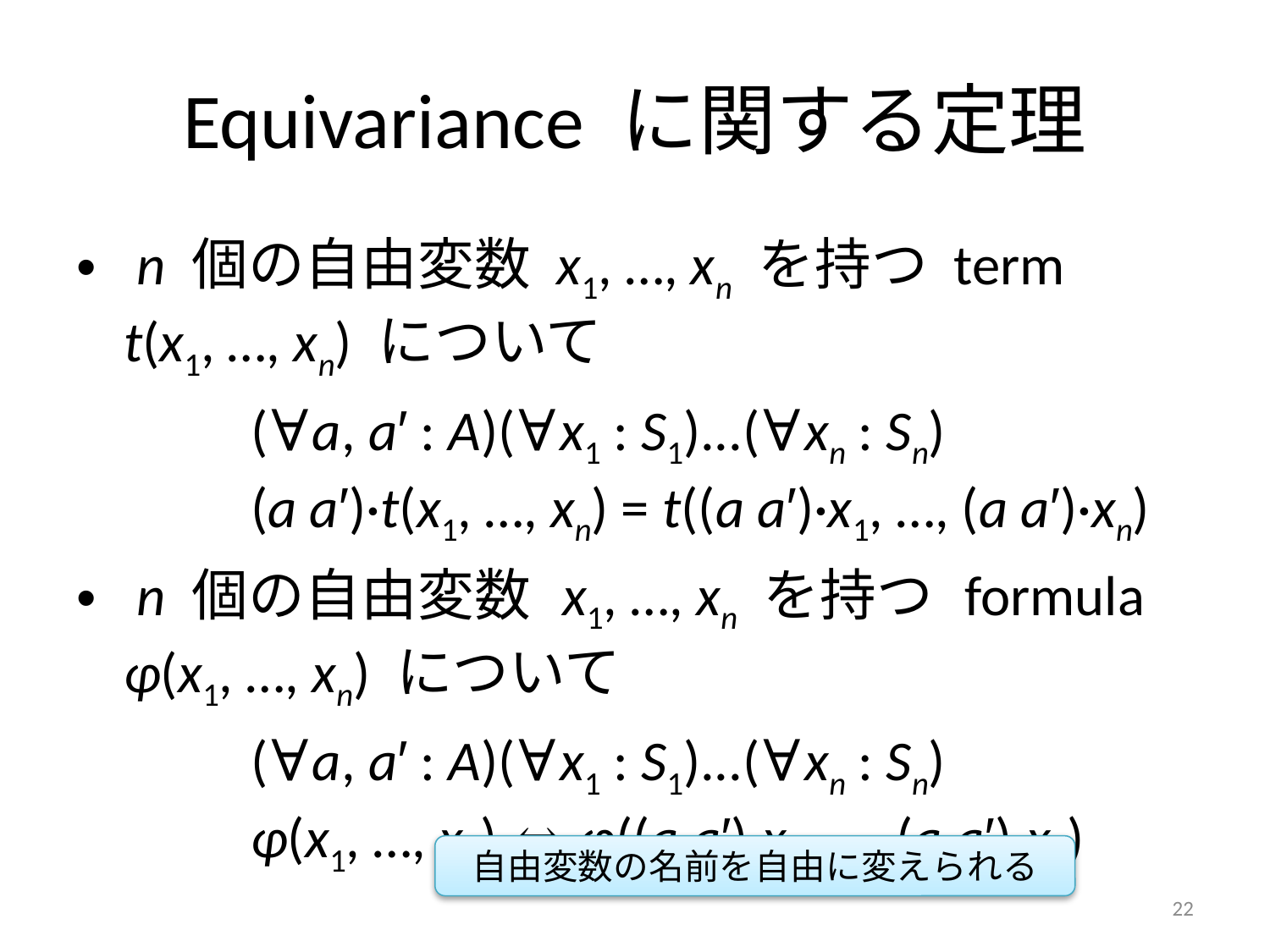

# Equivariance に関する定理
 n 個の自由変数 x1, …, xn を持つ term
t(x1, …, xn) について
		(∀a, a′ : A)(∀x1 : S1)...(∀xn : Sn)
	(a a′)·t(x1, …, xn) = t((a a′)·x1, …, (a a′)·xn)
 n 個の自由変数 x1, …, xn を持つ formula
φ(x1, …, xn) について
		(∀a, a′ : A)(∀x1 : S1)...(∀xn : Sn)
	φ(x1, …, xn) ⇔ φ((a a′)·x1, …, (a a′)·xn)
自由変数の名前を自由に変えられる
22